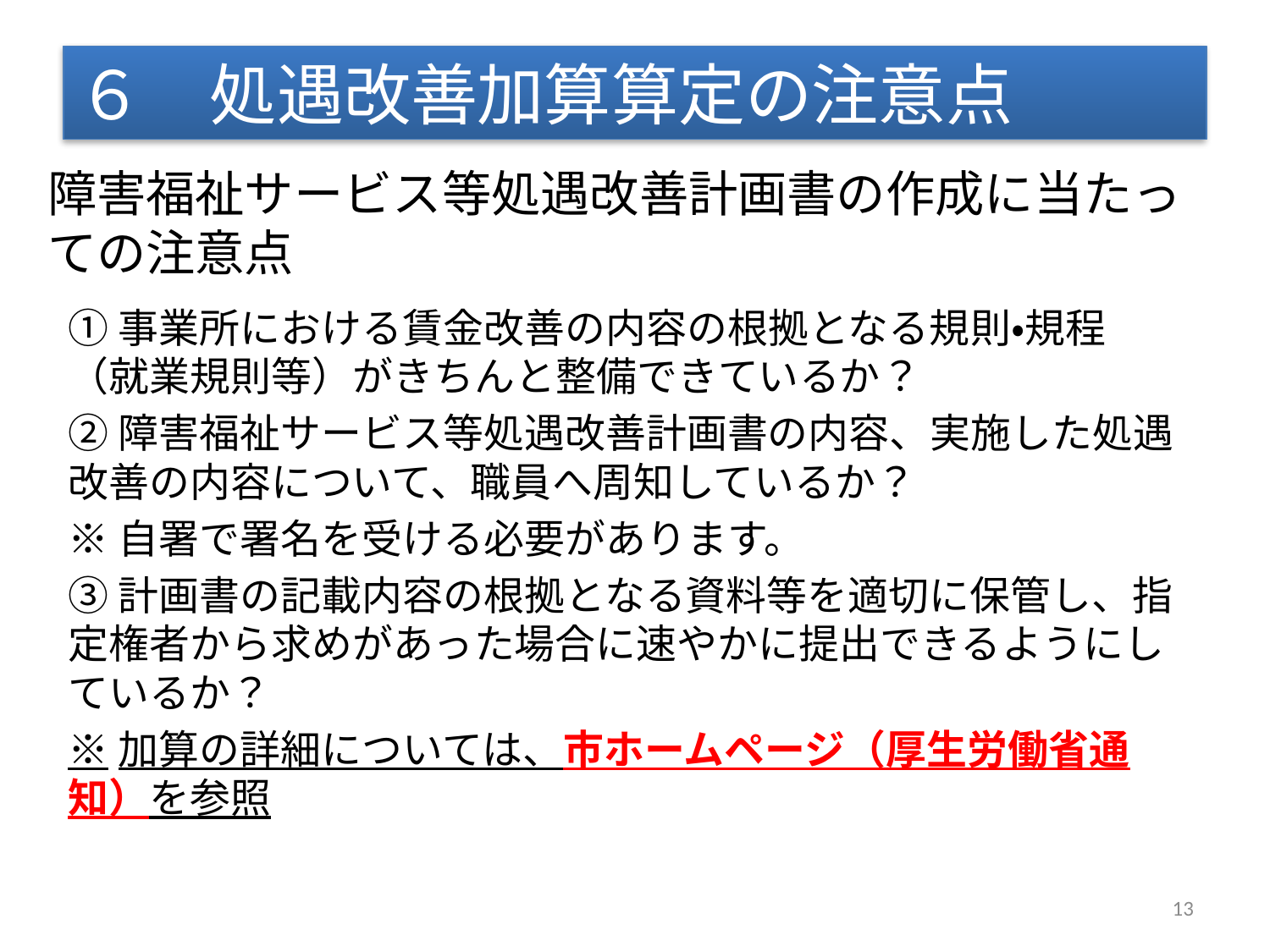

６　処遇改善加算算定の注意点
障害福祉サービス等処遇改善計画書の作成に当たっての注意点
①事業所における賃金改善の内容の根拠となる規則・規程（就業規則等）がきちんと整備できているか？
②障害福祉サービス等処遇改善計画書の内容、実施した処遇改善の内容について、職員へ周知しているか？
※自署で署名を受ける必要があります。
③計画書の記載内容の根拠となる資料等を適切に保管し、指定権者から求めがあった場合に速やかに提出できるようにしているか？
※加算の詳細については、市ホームページ（厚生労働省通知）を参照
13